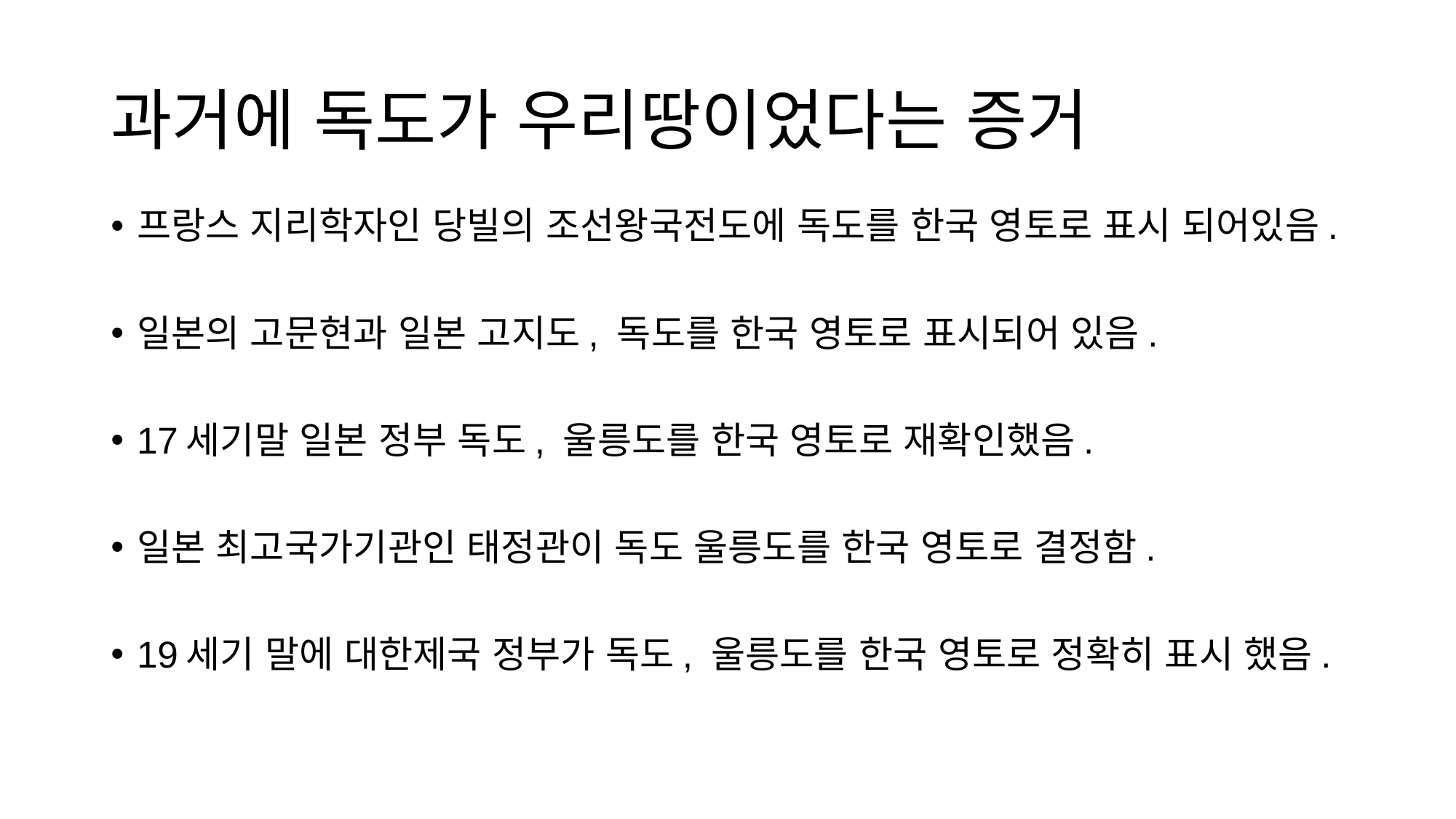

# 과거에 독도가 우리땅이었다는 증거
프랑스 지리학자인 당빌의 조선왕국전도에 독도를 한국 영토로 표시 되어있음.

일본의 고문현과 일본 고지도, 독도를 한국 영토로 표시되어 있음.

17세기말 일본 정부 독도, 울릉도를 한국 영토로 재확인했음.

일본 최고국가기관인 태정관이 독도 울릉도를 한국 영토로 결정함.

19세기 말에 대한제국 정부가 독도, 울릉도를 한국 영토로 정확히 표시 했음.